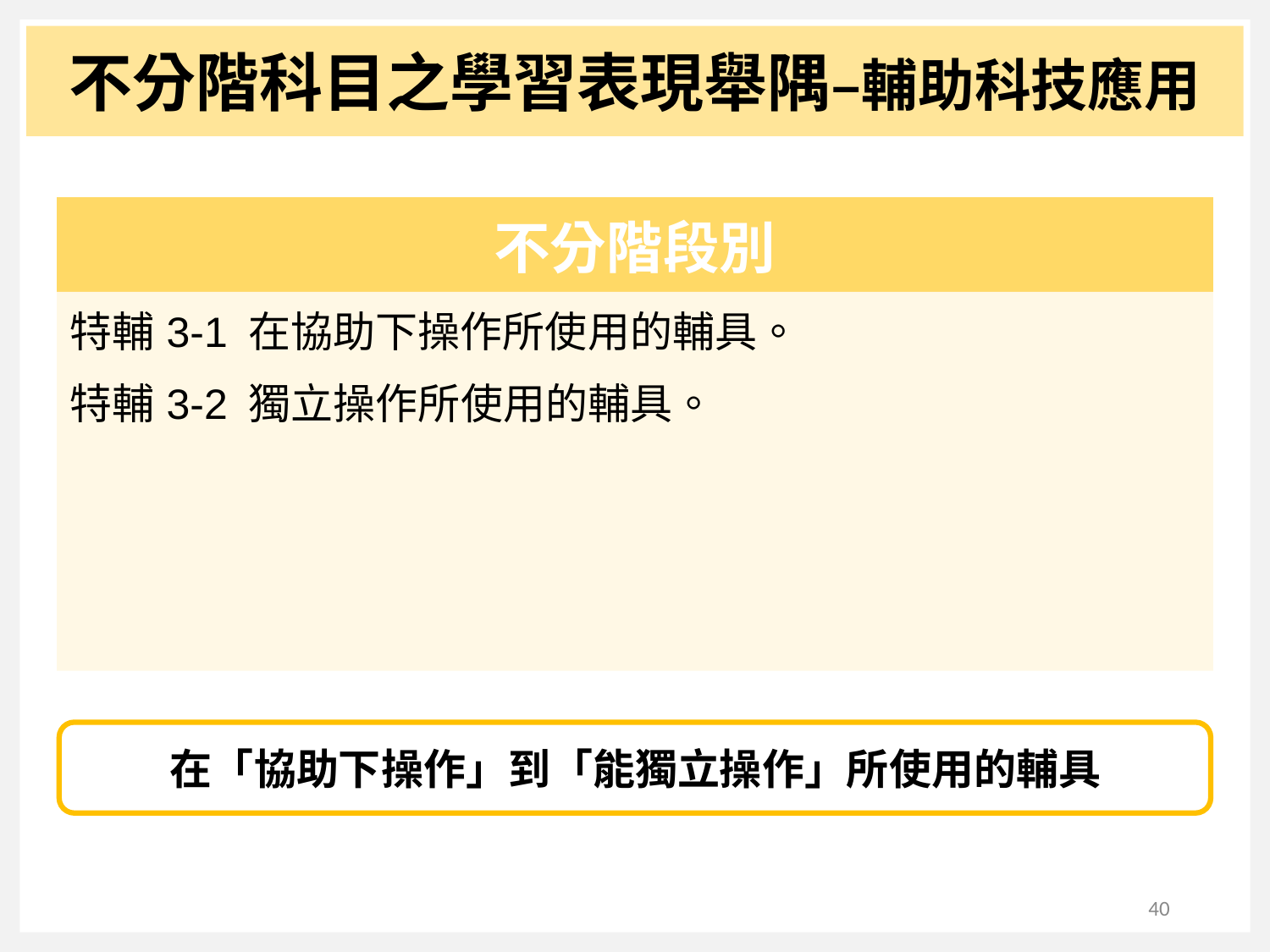

不分階科目之學習表現舉隅–輔助科技應用
| 不分階段別 |
| --- |
| 特輔3-1 在協助下操作所使用的輔具。 特輔3-2 獨立操作所使用的輔具。 |
在「協助下操作」到「能獨立操作」所使用的輔具
40